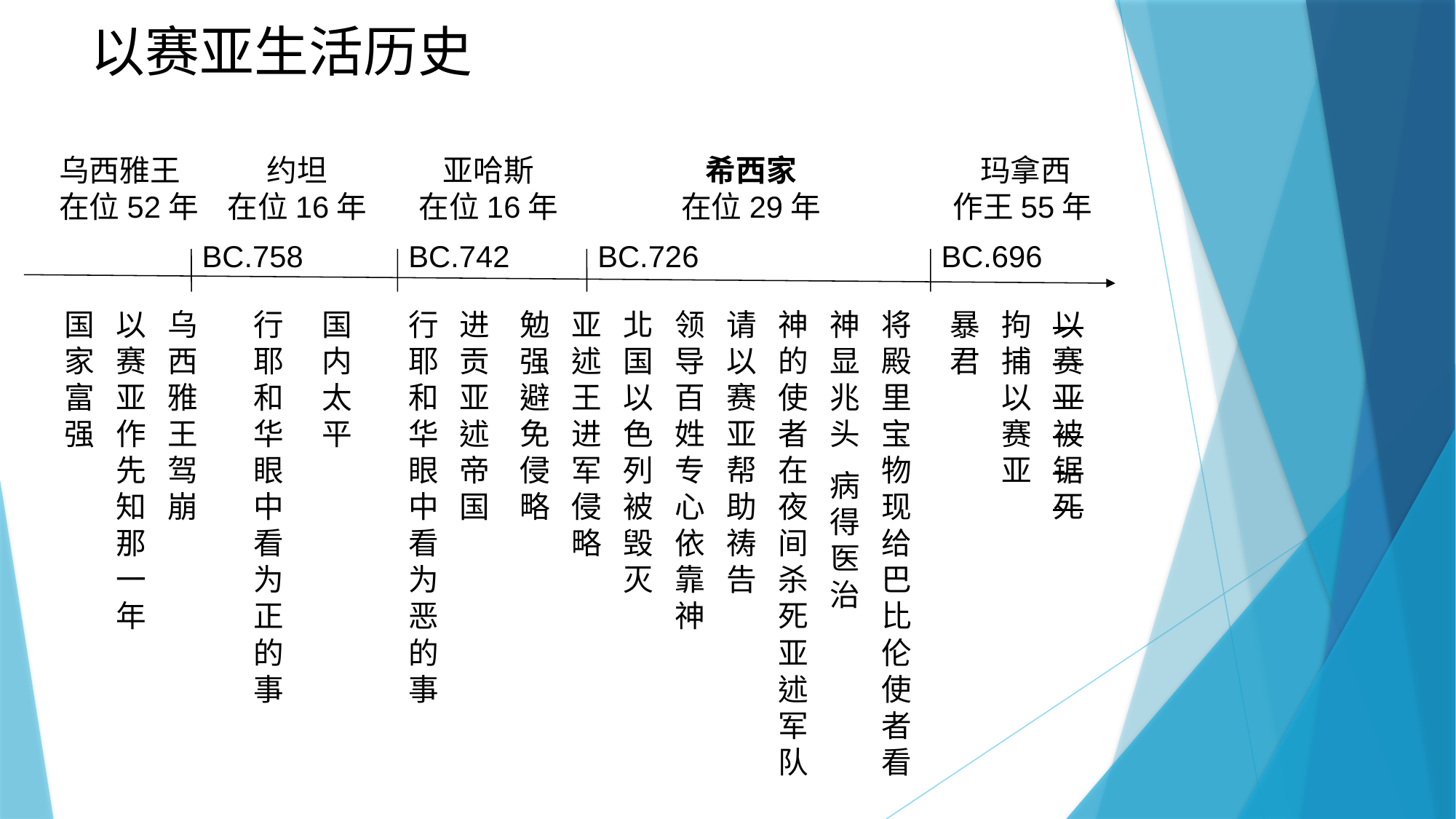

# 以赛亚生活历史
乌西雅王
在位52年
亚哈斯
在位16年
希西家
在位29年
玛拿西
作王55年
约坦
在位16年
BC.758
BC.742
BC.726
BC.696

国家富强
以赛亚作先知那一年
乌西雅王驾崩
行耶和华眼中看为正的事
国内太平
行耶和华眼中看为恶的事
进贡亚述帝国
勉强避免侵略
亚述王进军侵略
北国以色列被毁灭
领导百姓专心依靠神
请以赛亚帮助祷告
神的使者在夜间杀死亚述军队
神显兆头
病得医治
将殿里宝物现给巴比伦使者看
暴君
拘捕以赛亚

以赛亚被锯死